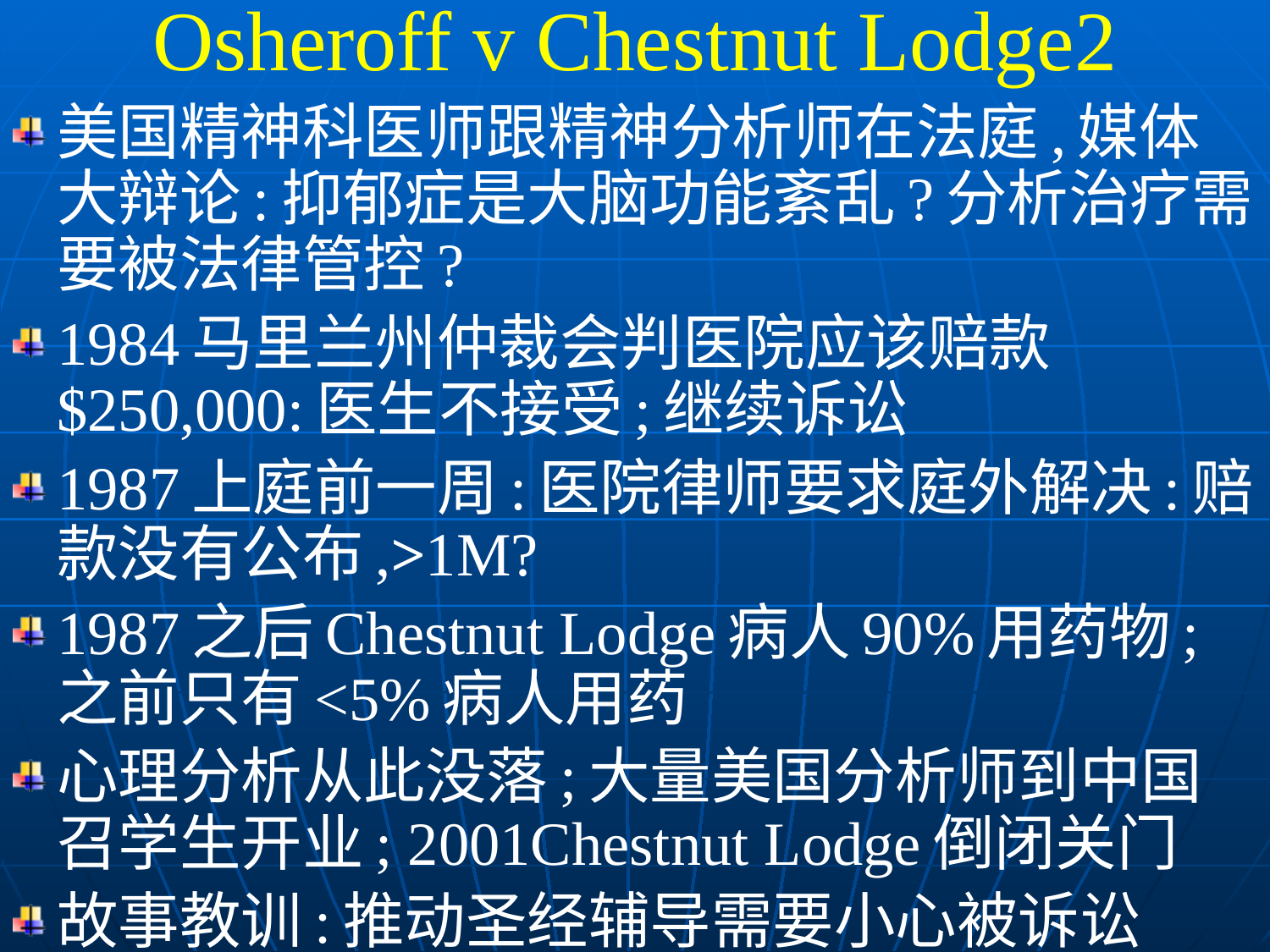

Osheroff v Chestnut Lodge2
美国精神科医师跟精神分析师在法庭,媒体大辩论:抑郁症是大脑功能紊乱?分析治疗需要被法律管控?
1984马里兰州仲裁会判医院应该赔款$250,000:医生不接受;继续诉讼
1987上庭前一周:医院律师要求庭外解决:赔款没有公布,>1M?
1987之后Chestnut Lodge病人90%用药物;之前只有<5%病人用药
心理分析从此没落;大量美国分析师到中国召学生开业; 2001Chestnut Lodge倒闭关门
故事教训:推动圣经辅导需要小心被诉讼